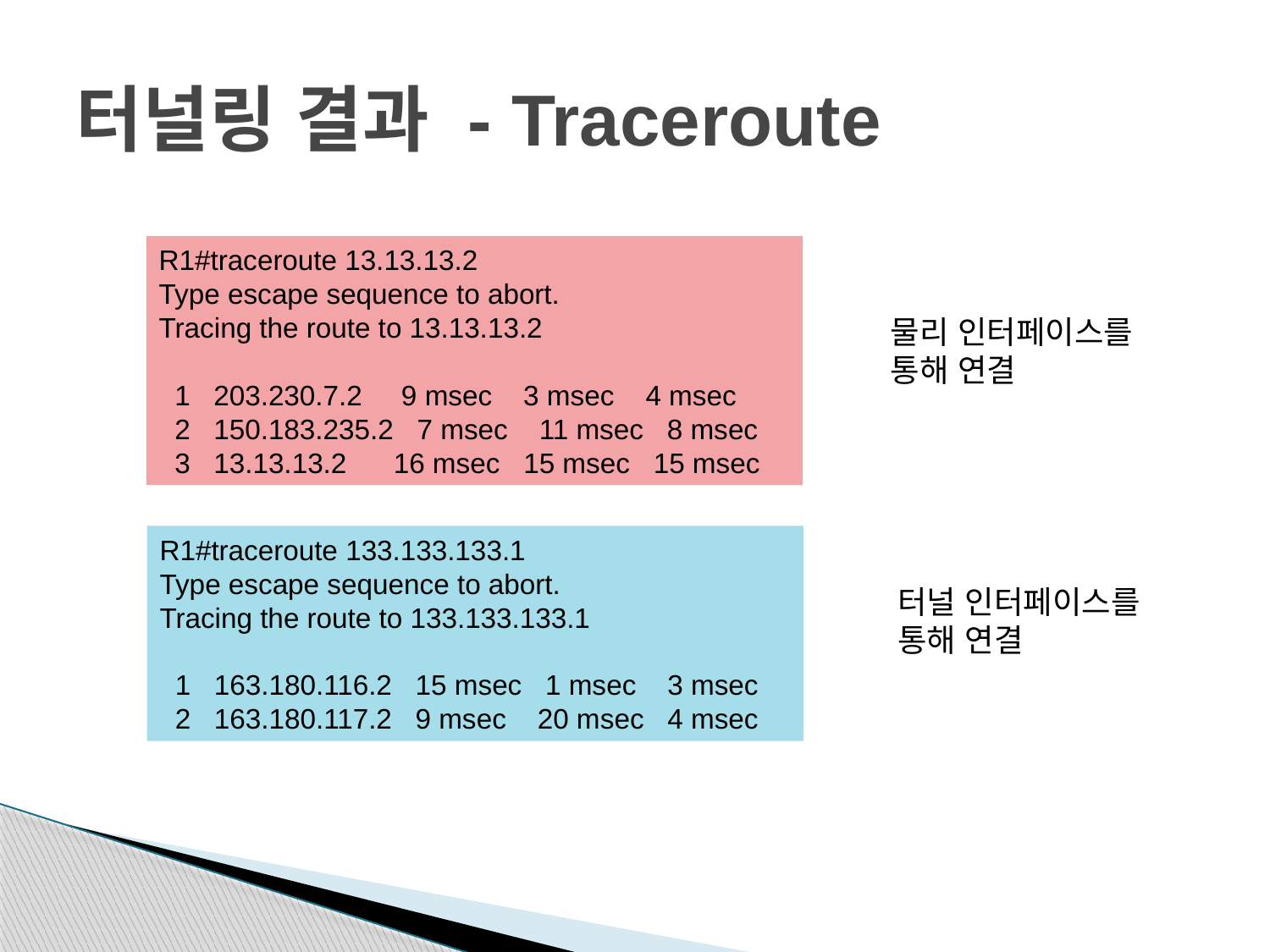

# 터널링 결과 - Traceroute
R1#traceroute 13.13.13.2
Type escape sequence to abort.
Tracing the route to 13.13.13.2

  1   203.230.7.2     9 msec    3 msec    4 msec
  2   150.183.235.2   7 msec    11 msec   8 msec
  3   13.13.13.2      16 msec   15 msec   15 msec
물리 인터페이스를
통해 연결
R1#traceroute 133.133.133.1
Type escape sequence to abort.
Tracing the route to 133.133.133.1

  1   163.180.116.2   15 msec   1 msec    3 msec
  2   163.180.117.2   9 msec    20 msec   4 msec
터널 인터페이스를
통해 연결